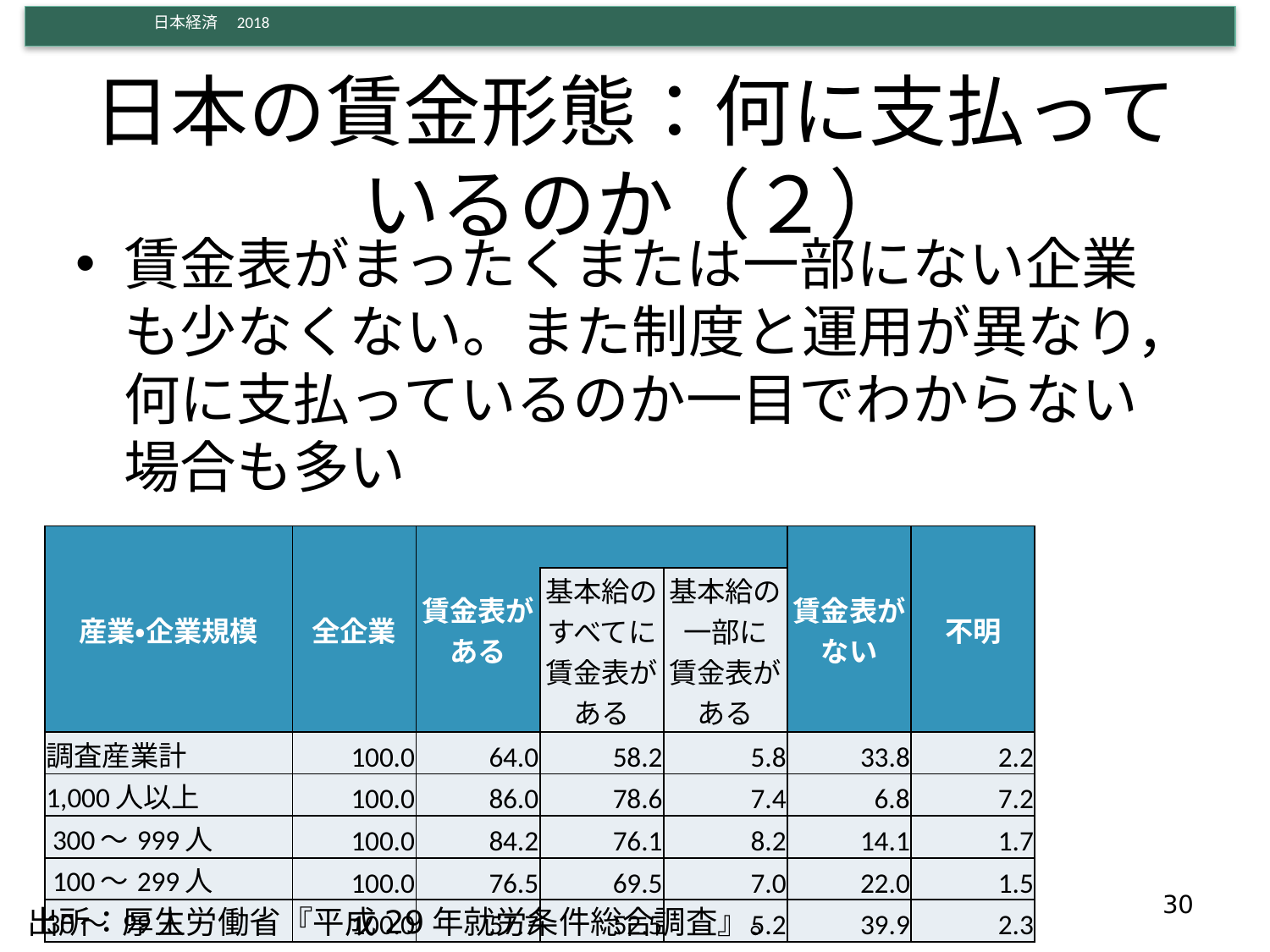

# 日本の賃金形態：何に支払っているのか（２）
賃金表がまったくまたは一部にない企業も少なくない。また制度と運用が異なり，何に支払っているのか一目でわからない場合も多い
| 産業・企業規模 | 全企業 | 賃金表が ある |  |  | 賃金表が ない | 不明 |
| --- | --- | --- | --- | --- | --- | --- |
|  |  |  | 基本給の すべてに 賃金表が ある | 基本給の 一部に 賃金表が ある |  |  |
| 調査産業計 | 100.0 | 64.0 | 58.2 | 5.8 | 33.8 | 2.2 |
| 1,000人以上 | 100.0 | 86.0 | 78.6 | 7.4 | 6.8 | 7.2 |
| 300～999人 | 100.0 | 84.2 | 76.1 | 8.2 | 14.1 | 1.7 |
| 100～299人 | 100.0 | 76.5 | 69.5 | 7.0 | 22.0 | 1.5 |
| 30～ 99人 | 100.0 | 57.7 | 52.5 | 5.2 | 39.9 | 2.3 |
30
出所：厚生労働省『平成29年就労条件総合調査』。